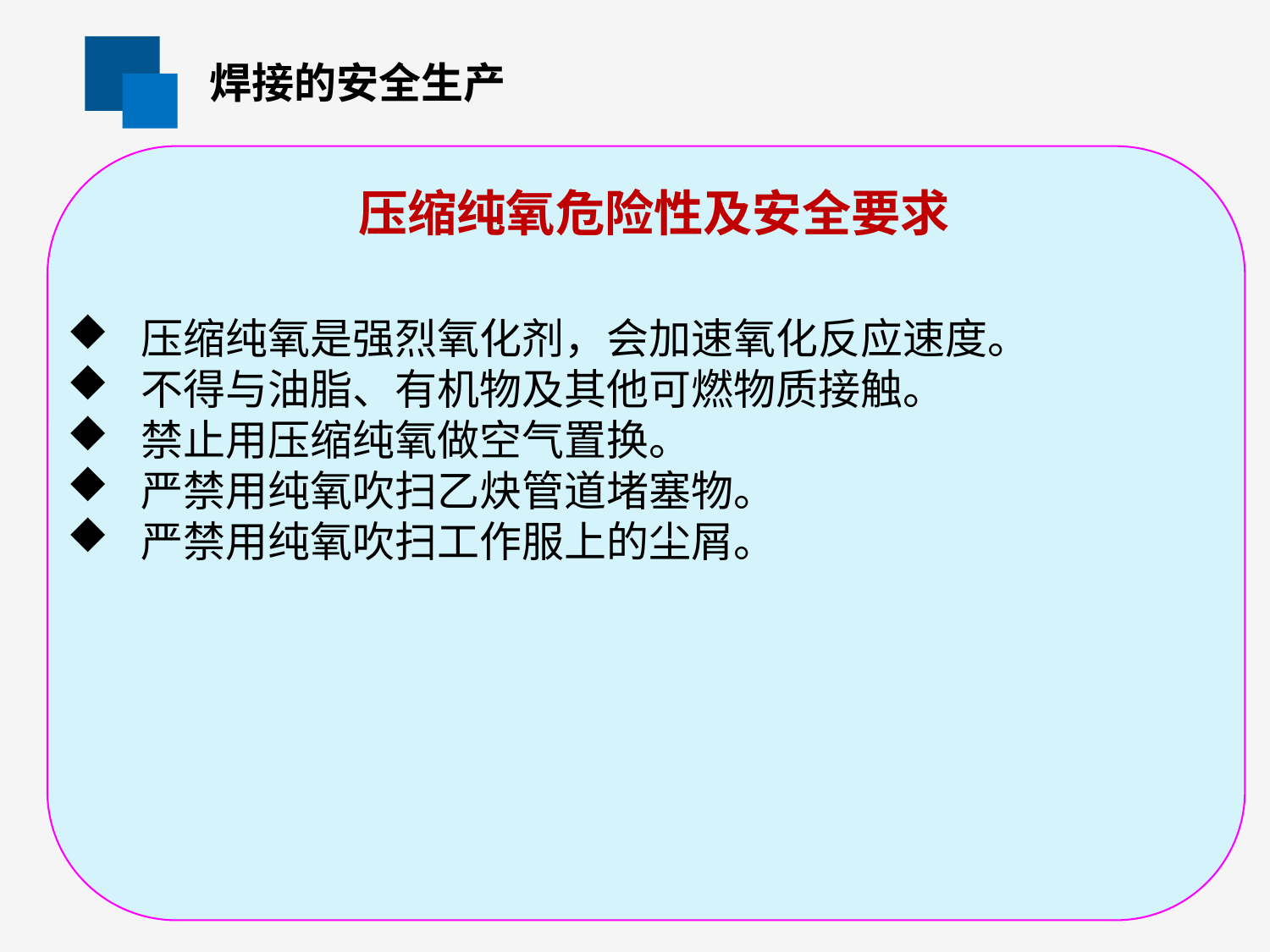

焊接的安全生产

压缩纯氧危险性及安全要求
压缩纯氧是强烈氧化剂，会加速氧化反应速度。
不得与油脂、有机物及其他可燃物质接触。
禁止用压缩纯氧做空气置换。
严禁用纯氧吹扫乙炔管道堵塞物。
严禁用纯氧吹扫工作服上的尘屑。